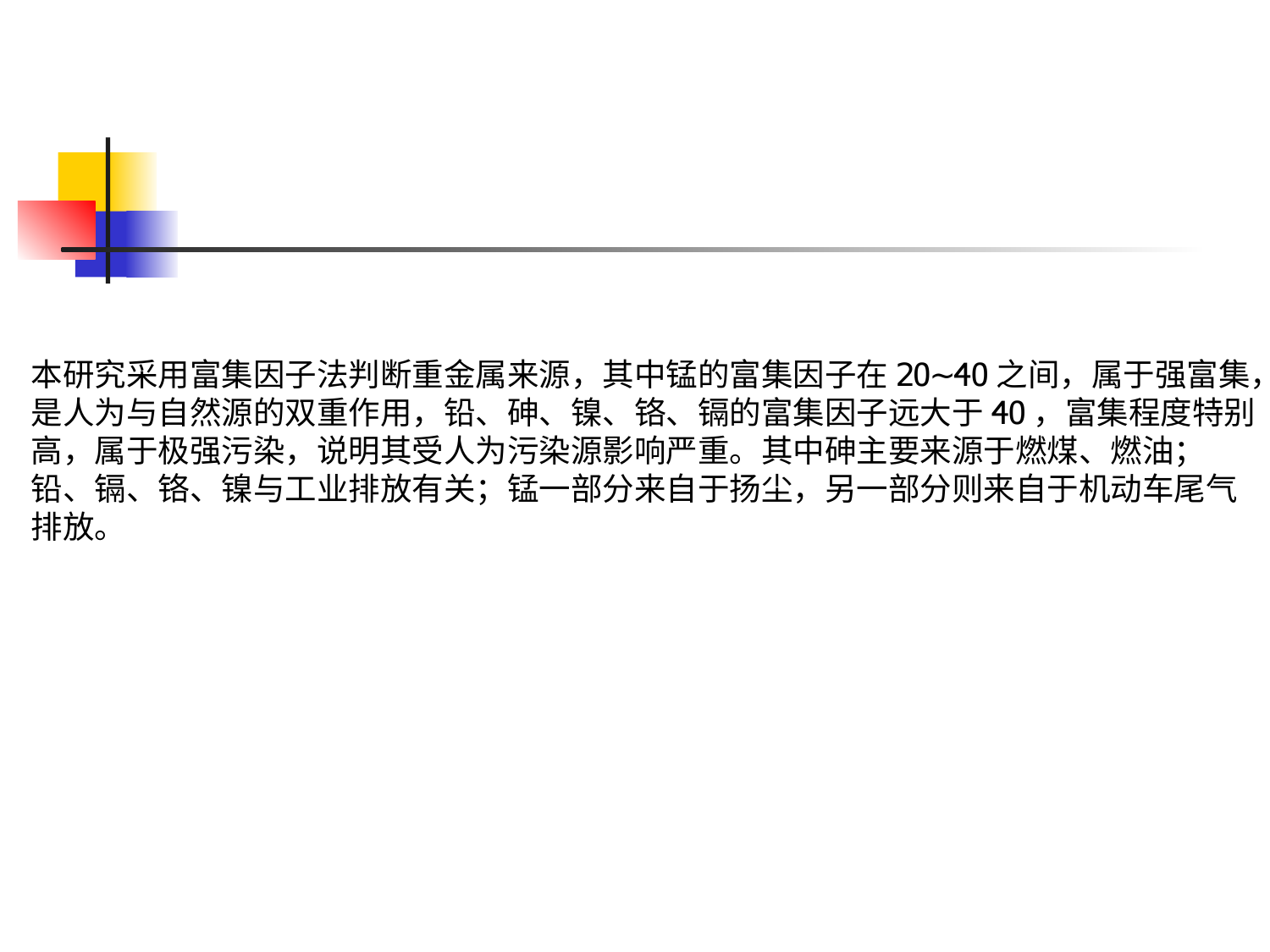

本研究采用富集因子法判断重金属来源，其中锰的富集因子在20~40之间，属于强富集，
是人为与自然源的双重作用，铅、砷、镍、铬、镉的富集因子远大于40，富集程度特别
高，属于极强污染，说明其受人为污染源影响严重。其中砷主要来源于燃煤、燃油；
铅、镉、铬、镍与工业排放有关；锰一部分来自于扬尘，另一部分则来自于机动车尾气
排放。